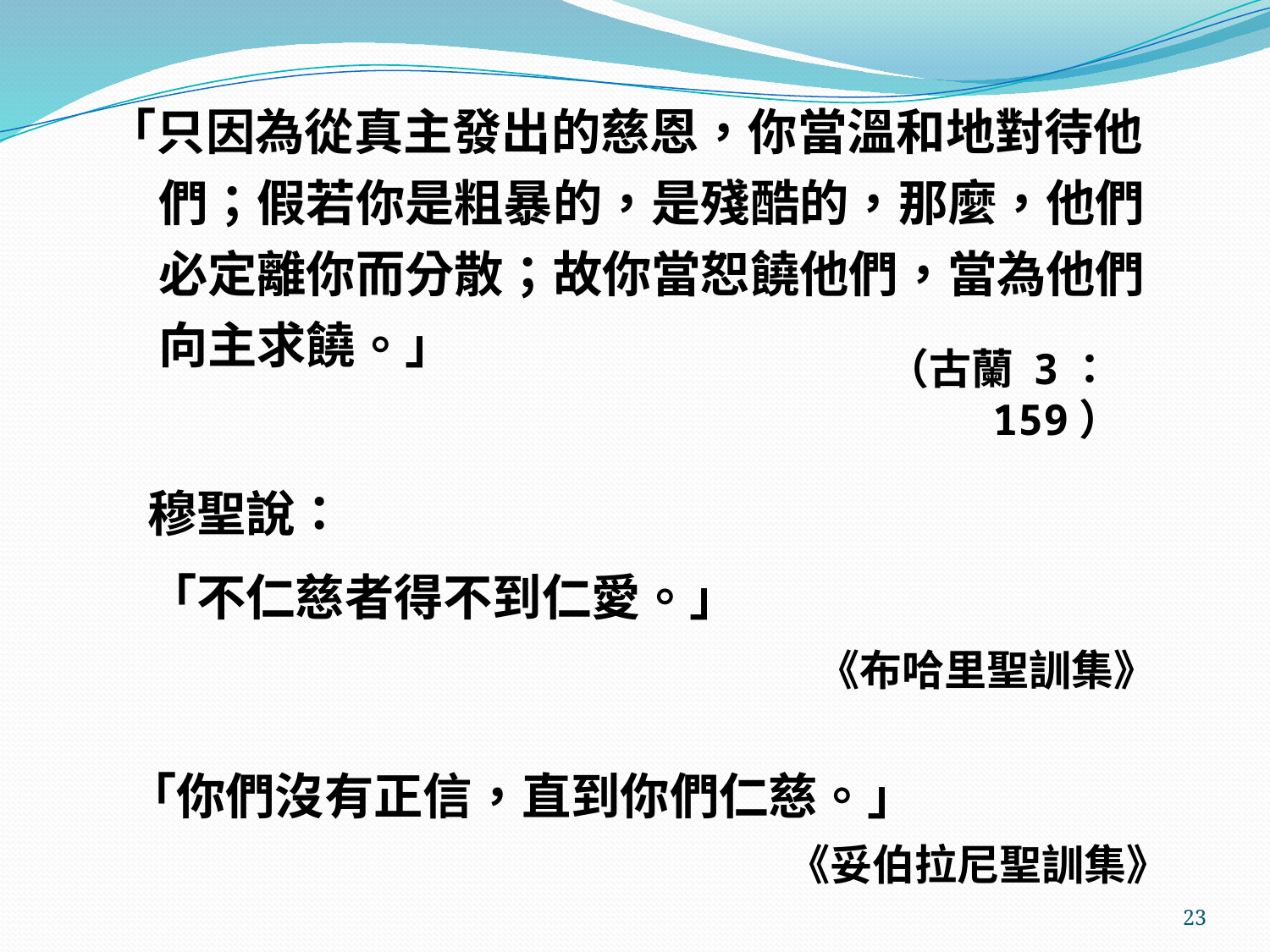

「只因為從真主發出的慈恩，你當溫和地對待他們；假若你是粗暴的，是殘酷的，那麼，他們必定離你而分散；故你當恕饒他們，當為他們向主求饒。」
（古蘭 3：159）
穆聖說：
「不仁慈者得不到仁愛。」
《布哈里聖訓集》
「你們沒有正信，直到你們仁慈。」
《妥伯拉尼聖訓集》
23